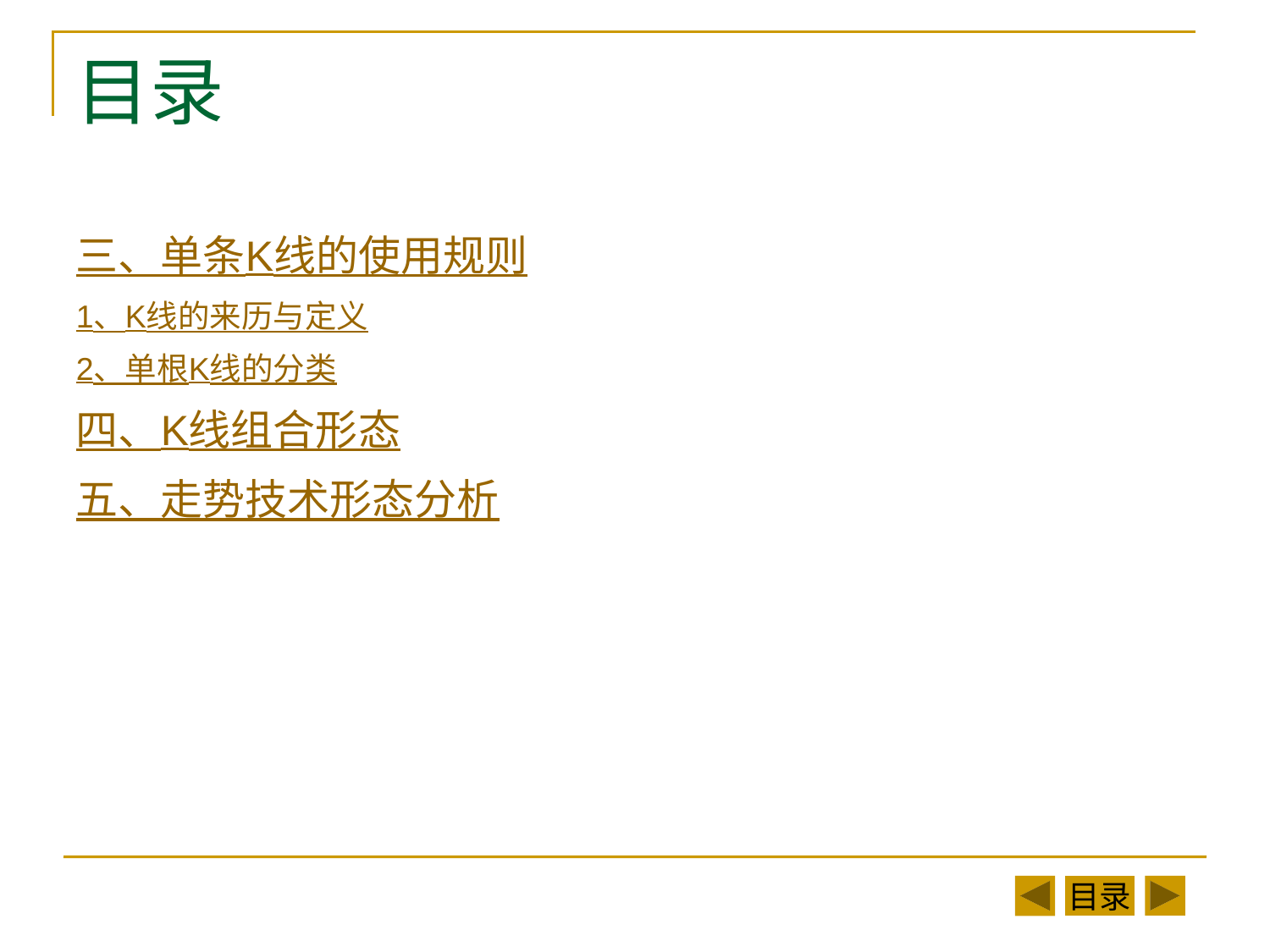

# 目录
三、单条K线的使用规则
1、K线的来历与定义
2、单根K线的分类
四、K线组合形态
五、走势技术形态分析